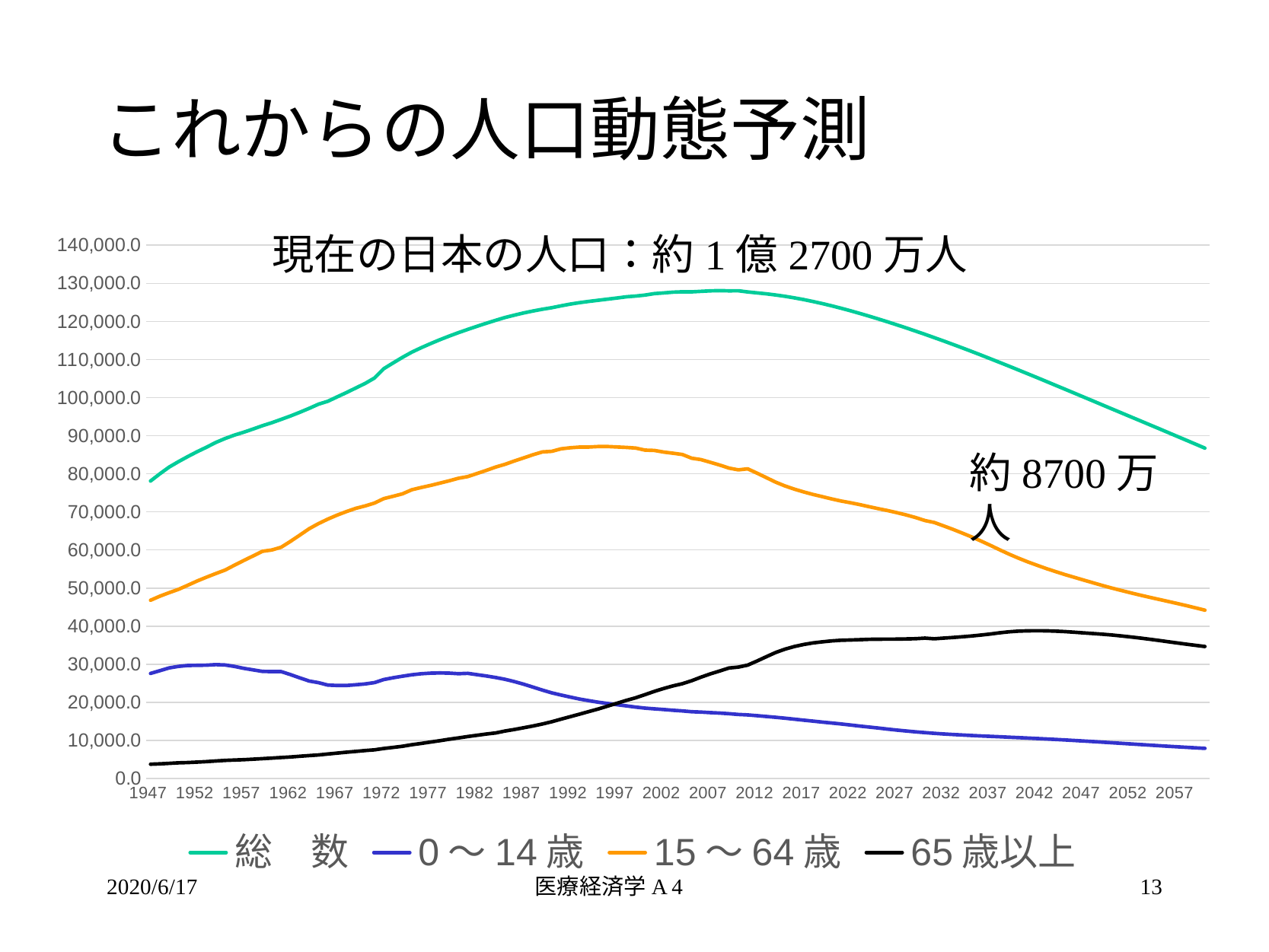

# これからの人口動態予測

### Chart

| Category | 総　数 | 0～14歳 | 15～64歳 | 65歳以上 |
|---|---|---|---|---|
| 1947 | 78101.0 | 27573.0 | 46783.0 | 3745.0 |
| 1948 | 80002.0 | 28296.0 | 47862.0 | 3844.0 |
| 1949 | 81773.0 | 29030.0 | 48775.0 | 3968.0 |
| 1950 | 83200.0 | 29428.0 | 49658.0 | 4109.0 |
| 1951 | 84541.0 | 29662.0 | 50734.0 | 4177.0 |
| 1952 | 85808.0 | 29700.0 | 51845.0 | 4306.0 |
| 1953 | 86981.0 | 29752.0 | 52854.0 | 4428.0 |
| 1954 | 88239.0 | 29888.0 | 53805.0 | 4600.0 |
| 1955 | 89276.0 | 29798.0 | 54729.0 | 4747.0 |
| 1956 | 90172.0 | 29414.0 | 56002.0 | 4843.0 |
| 1957 | 90928.0 | 28909.0 | 57241.0 | 4938.0 |
| 1958 | 91767.0 | 28513.0 | 58433.0 | 5065.0 |
| 1959 | 92641.0 | 28109.0 | 59656.0 | 5209.0 |
| 1960 | 93419.0 | 28067.0 | 60002.0 | 5350.0 |
| 1961 | 94287.0 | 28067.0 | 60715.0 | 5503.0 |
| 1962 | 95181.0 | 27274.0 | 62261.0 | 5642.0 |
| 1963 | 96156.0 | 26416.0 | 63903.0 | 5836.0 |
| 1964 | 97182.0 | 25590.0 | 65580.0 | 6016.0 |
| 1965 | 98275.0 | 25166.0 | 66928.0 | 6181.0 |
| 1966 | 99036.0 | 24521.0 | 68112.0 | 6420.0 |
| 1967 | 100196.0 | 24416.0 | 69161.0 | 6666.0 |
| 1968 | 101331.0 | 24422.0 | 70086.0 | 6899.0 |
| 1969 | 102536.0 | 24601.0 | 70938.0 | 7109.0 |
| 1970 | 103720.0 | 24823.0 | 71566.0 | 7331.0 |
| 1971 | 105145.0 | 25169.0 | 72321.0 | 7524.0 |
| 1972 | 107595.0 | 25970.0 | 73483.0 | 7879.0 |
| 1973 | 109104.0 | 26447.0 | 74104.0 | 8160.0 |
| 1974 | 110573.0 | 26850.0 | 74742.0 | 8457.0 |
| 1975 | 111940.0 | 27221.0 | 75807.0 | 8865.0 |
| 1976 | 113094.0 | 27492.0 | 76395.0 | 9201.0 |
| 1977 | 114165.0 | 27649.0 | 76944.0 | 9561.0 |
| 1978 | 115190.0 | 27708.0 | 77545.0 | 9921.0 |
| 1979 | 116155.0 | 27664.0 | 78161.0 | 10309.0 |
| 1980 | 117060.0 | 27507.0 | 78835.0 | 10647.0 |
| 1981 | 117902.0 | 27603.0 | 79272.0 | 11009.0 |
| 1982 | 118728.0 | 27254.0 | 80089.0 | 11350.0 |
| 1983 | 119536.0 | 26907.0 | 80904.0 | 11672.0 |
| 1984 | 120305.0 | 26504.0 | 81776.0 | 11956.0 |
| 1985 | 121049.0 | 26033.0 | 82506.0 | 12468.0 |
| 1986 | 121660.0 | 25434.0 | 83368.0 | 12870.0 |
| 1987 | 122239.0 | 24753.0 | 84189.0 | 13322.0 |
| 1988 | 122745.0 | 23985.0 | 85013.0 | 13785.0 |
| 1989 | 123205.0 | 23201.0 | 85745.0 | 14309.0 |
| 1990 | 123611.0 | 22486.0 | 85904.0 | 14895.0 |
| 1991 | 124101.0 | 21904.0 | 86557.0 | 15582.0 |
| 1992 | 124567.0 | 21364.0 | 86845.0 | 16242.0 |
| 1993 | 124938.0 | 20841.0 | 87023.0 | 16900.0 |
| 1994 | 125265.0 | 20415.0 | 87034.0 | 17585.0 |
| 1995 | 125570.0 | 20014.0 | 87165.0 | 18261.0 |
| 1996 | 125859.0 | 19686.0 | 87161.0 | 19017.0 |
| 1997 | 126157.0 | 19366.0 | 87042.0 | 19758.0 |
| 1998 | 126472.0 | 19059.0 | 86920.0 | 20508.0 |
| 1999 | 126667.0 | 18742.0 | 86758.0 | 21186.0 |
| 2000 | 126926.0 | 18472.0 | 86220.0 | 22005.0 |
| 2001 | 127316.0 | 18283.0 | 86139.0 | 22869.0 |
| 2002 | 127486.0 | 18102.0 | 85706.0 | 23628.0 |
| 2003 | 127694.0 | 17905.0 | 85404.0 | 24311.0 |
| 2004 | 127787.0 | 17734.0 | 85077.0 | 24876.0 |
| 2005 | 127768.0 | 17521.0 | 84092.0 | 25672.0 |
| 2006 | 127901.0 | 17435.0 | 83731.0 | 26604.0 |
| 2007 | 128033.0 | 17293.0 | 83015.0 | 27464.0 |
| 2008 | 128084.0 | 17176.0 | 82300.0 | 28216.0 |
| 2009 | 128032.0 | 17011.0 | 81493.0 | 29005.0 |
| 2010 | 128057.0 | 16803.0 | 81032.0 | 29246.0 |
| 2011 | 127752.565 | 16684.897 | 81303.216 | 29764.452 |
| 2012 | 127497.525 | 16493.051 | 80173.461 | 30831.014 |
| 2013 | 127247.316 | 16281.035 | 78995.654 | 31970.627 |
| 2014 | 126948.756 | 16066.513 | 77802.571 | 33079.672 |
| 2015 | 126597.295 | 15827.156 | 76818.271 | 33951.869 |
| 2016 | 126193.359 | 15573.708 | 75979.435 | 34640.216 |
| 2017 | 125738.713 | 15310.989 | 75245.23 | 35182.494 |
| 2018 | 125236.032 | 15056.165 | 74584.131 | 35595.736 |
| 2019 | 124688.573 | 14800.271 | 74011.412 | 35876.889 |
| 2020 | 124099.925 | 14567.967 | 73408.155 | 36123.804 |
| 2021 | 123473.696 | 14318.404 | 72865.744 | 36289.548 |
| 2022 | 122813.334 | 14049.091 | 72407.925 | 36356.319 |
| 2023 | 122122.127 | 13765.936 | 71919.785 | 36436.406 |
| 2024 | 121403.091 | 13505.015 | 71368.643 | 36529.433 |
| 2025 | 120658.815 | 13240.417 | 70844.911 | 36573.488 |
| 2026 | 119891.392 | 12958.65 | 70348.803 | 36583.938 |
| 2027 | 119102.424 | 12706.369 | 69798.96 | 36597.096 |
| 2028 | 118293.145 | 12465.921 | 69187.244 | 36639.98 |
| 2029 | 117464.576 | 12241.869 | 68521.839 | 36700.868 |
| 2030 | 116617.657 | 12038.657 | 67729.743 | 36849.258 |
| 2031 | 115752.396 | 11855.863 | 67223.992 | 36672.541 |
| 2032 | 114869.575 | 11691.881 | 66330.183 | 36847.511 |
| 2033 | 113969.953 | 11544.296 | 65412.252 | 37013.406 |
| 2034 | 113054.336 | 11410.264 | 64440.833 | 37203.239 |
| 2035 | 112123.574 | 11286.769 | 63429.623 | 37407.182 |
| 2036 | 111178.553 | 11170.869 | 62356.897 | 37650.787 |
| 2037 | 110220.212 | 11059.825 | 61229.038 | 37931.35 |
| 2038 | 109249.577 | 10951.101 | 60059.213 | 38239.262 |
| 2039 | 108267.736 | 10842.406 | 58917.428 | 38507.901 |
| 2040 | 107275.85 | 10731.819 | 57865.928 | 38678.103 |
| 2041 | 106275.15 | 10617.879 | 56888.089 | 38769.182 |
| 2042 | 105266.922 | 10499.632 | 55985.026 | 38782.264 |
| 2043 | 104252.508 | 10376.585 | 55117.239 | 38758.684 |
| 2044 | 103233.254 | 10248.56 | 54308.414 | 38676.279 |
| 2045 | 102210.44 | 10115.57 | 53531.039 | 38563.831 |
| 2046 | 101185.198 | 9977.766 | 52809.786 | 38397.646 |
| 2047 | 100158.474 | 9835.469 | 52098.245 | 38224.76 |
| 2048 | 99131.017 | 9689.164 | 51384.995 | 38056.858 |
| 2049 | 98103.358 | 9539.449 | 50682.557 | 37881.352 |
| 2050 | 97075.779 | 9386.996 | 50013.103 | 37675.68 |
| 2051 | 96048.318 | 9232.582 | 49385.885 | 37429.852 |
| 2052 | 95020.804 | 9077.096 | 48772.81 | 37170.897 |
| 2053 | 93992.865 | 8921.508 | 48180.149 | 36891.208 |
| 2054 | 92963.966 | 8766.841 | 47612.593 | 36584.532 |
| 2055 | 91933.469 | 8614.145 | 47062.716 | 36256.608 |
| 2056 | 90900.716 | 8464.442 | 46520.471 | 35915.803 |
| 2057 | 89865.076 | 8318.677 | 45955.565 | 35590.833 |
| 2058 | 88826.026 | 8177.656 | 45391.267 | 35257.103 |
| 2059 | 87783.281 | 8042.008 | 44790.578 | 34950.695 |
| 2060 | 86736.765 | 7912.188 | 44182.672 | 34641.906 |
現在の日本の人口：約1億2700万人
約8700万人
2020/6/17
医療経済学A 4
13